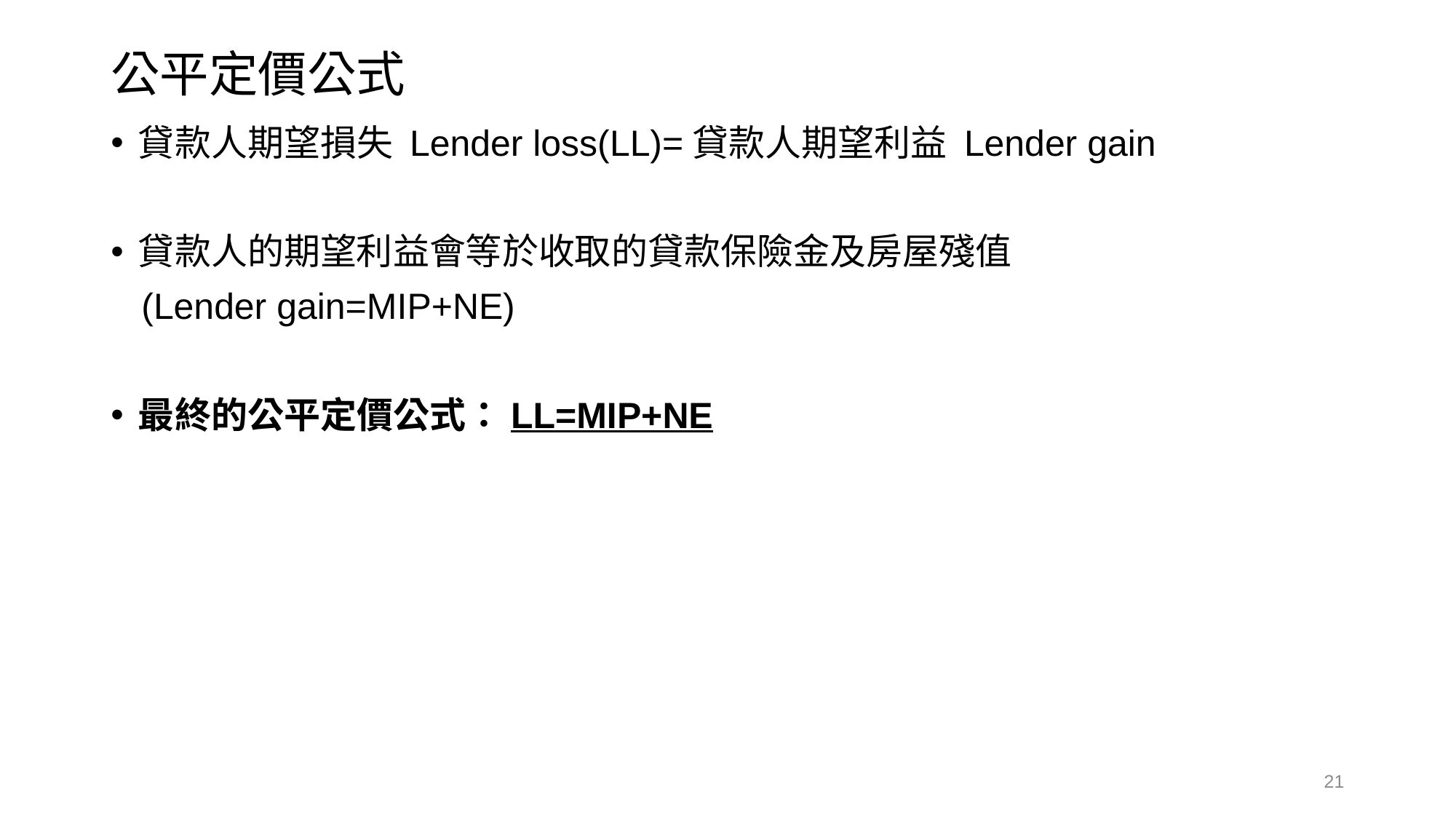

# 公平定價公式
貸款人期望損失 Lender loss(LL)=貸款人期望利益 Lender gain

貸款人的期望利益會等於收取的貸款保險金及房屋殘值
   (Lender gain=MIP+NE)

最終的公平定價公式：LL=MIP+NE

21